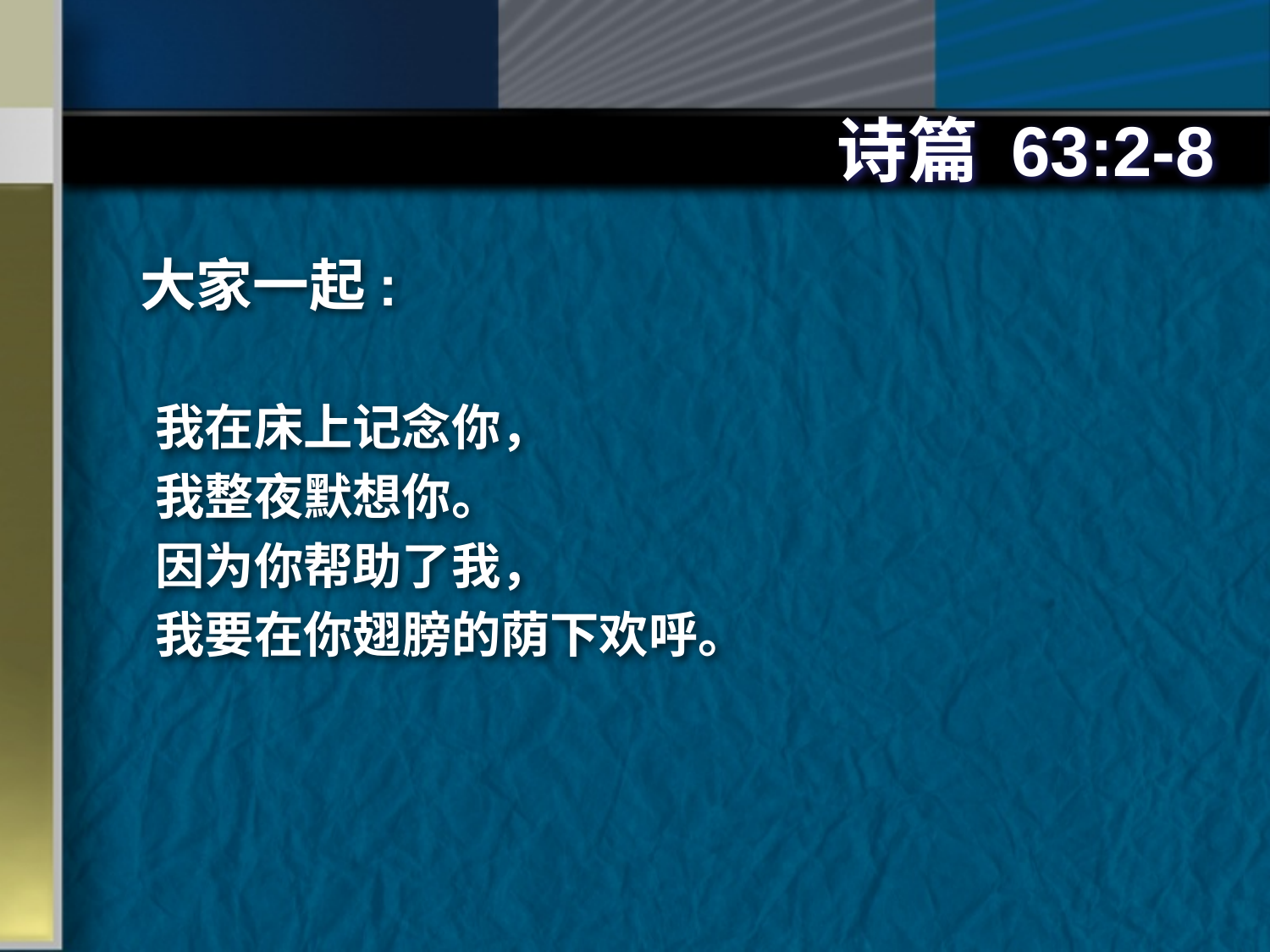

# 诗篇 63:2-8
大家一起:

我在床上记念你，
我整夜默想你。
因为你帮助了我，
我要在你翅膀的荫下欢呼。